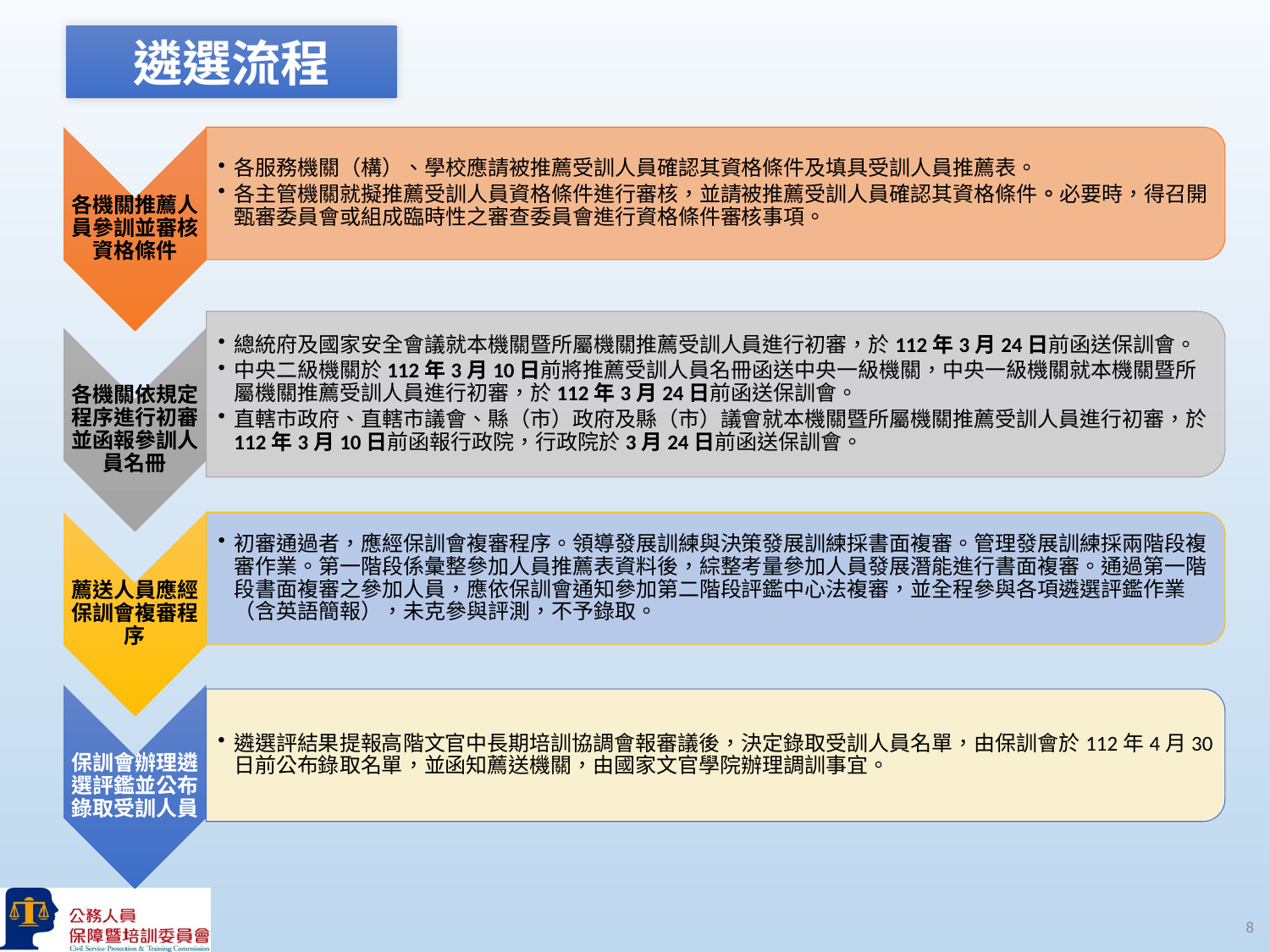

遴選流程
各機關推薦人員參訓並審核資格條件
各服務機關（構）、學校應請被推薦受訓人員確認其資格條件及填具受訓人員推薦表。
各主管機關就擬推薦受訓人員資格條件進行審核，並請被推薦受訓人員確認其資格條件。必要時，得召開甄審委員會或組成臨時性之審查委員會進行資格條件審核事項。
各機關依規定程序進行初審並函報參訓人員名冊
總統府及國家安全會議就本機關暨所屬機關推薦受訓人員進行初審，於112年3月24日前函送保訓會。
中央二級機關於112年3月10日前將推薦受訓人員名冊函送中央一級機關，中央一級機關就本機關暨所屬機關推薦受訓人員進行初審，於112年3月24日前函送保訓會。
直轄市政府、直轄市議會、縣（市）政府及縣（市）議會就本機關暨所屬機關推薦受訓人員進行初審，於112年3月10日前函報行政院，行政院於3月24日前函送保訓會。
薦送人員應經保訓會複審程序
初審通過者，應經保訓會複審程序。領導發展訓練與決策發展訓練採書面複審。管理發展訓練採兩階段複審作業。第一階段係彙整參加人員推薦表資料後，綜整考量參加人員發展潛能進行書面複審。通過第一階段書面複審之參加人員，應依保訓會通知參加第二階段評鑑中心法複審，並全程參與各項遴選評鑑作業（含英語簡報），未克參與評測，不予錄取。
保訓會辦理遴選評鑑並公布錄取受訓人員
遴選評結果提報高階文官中長期培訓協調會報審議後，決定錄取受訓人員名單，由保訓會於112年4月30日前公布錄取名單，並函知薦送機關，由國家文官學院辦理調訓事宜。
8